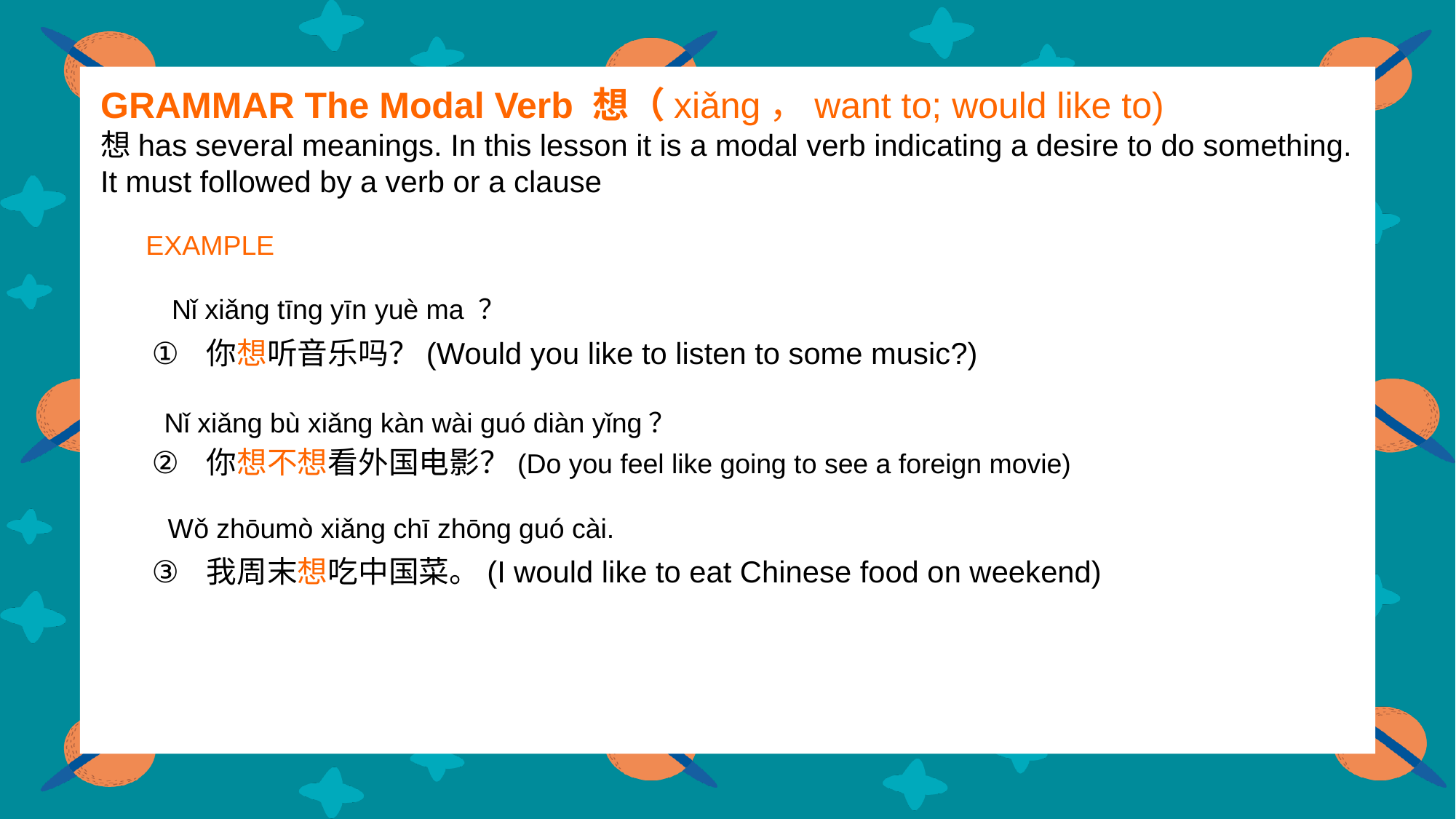

GRAMMAR The Modal Verb 想（xiǎng，want to; would like to)
想has several meanings. In this lesson it is a modal verb indicating a desire to do something. It must followed by a verb or a clause

EXAMPLE
Nǐ xiǎng tīng yīn yuè ma ？
你想听音乐吗？(Would you like to listen to some music?)

你想不想看外国电影？(Do you feel like going to see a foreign movie)

我周末想吃中国菜。(I would like to eat Chinese food on weekend)

Nǐ xiǎng bù xiǎng kàn wài guó diàn yǐng？
Wǒ zhōumò xiǎng chī zhōng guó cài.